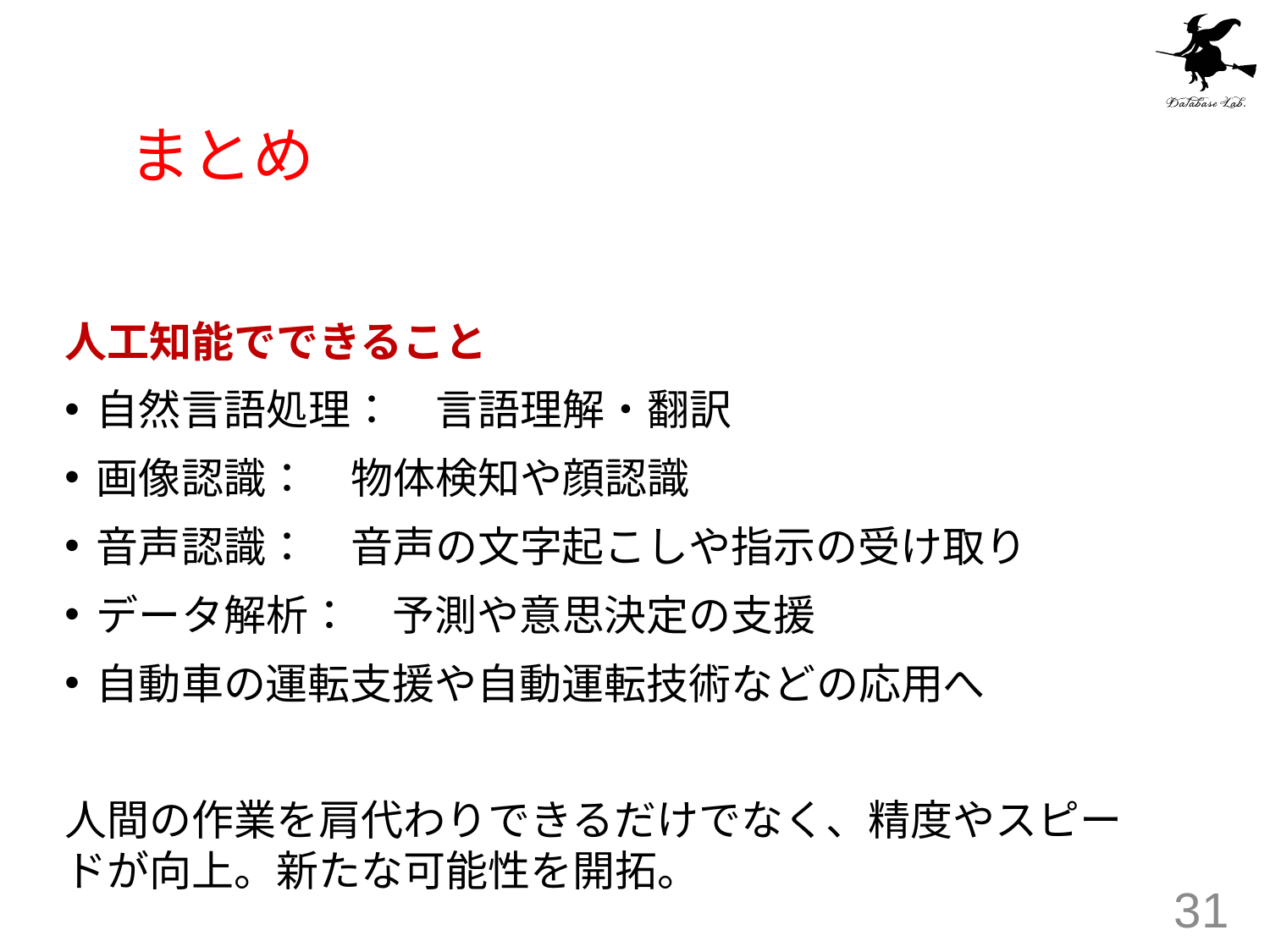

# まとめ
人工知能でできること
自然言語処理：　言語理解・翻訳
画像認識：　物体検知や顔認識
音声認識：　音声の文字起こしや指示の受け取り
データ解析：　予測や意思決定の支援
自動車の運転支援や自動運転技術などの応用へ

人間の作業を肩代わりできるだけでなく、精度やスピードが向上。新たな可能性を開拓。
31